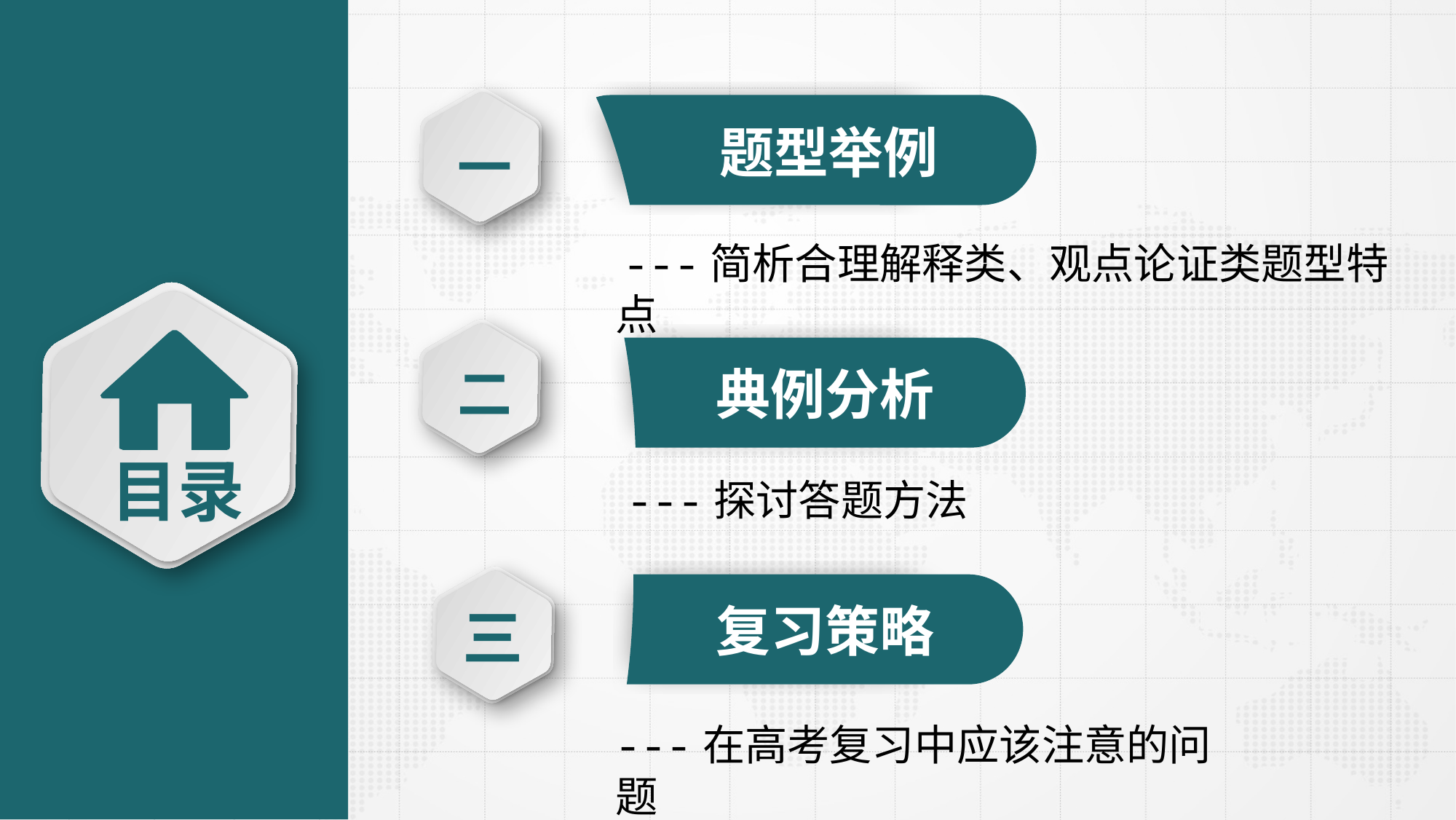

题型举例
一
 ---简析合理解释类、观点论证类题型特点

典例分析
二
目录
---探讨答题方法

复习策略
三
---在高考复习中应该注意的问题